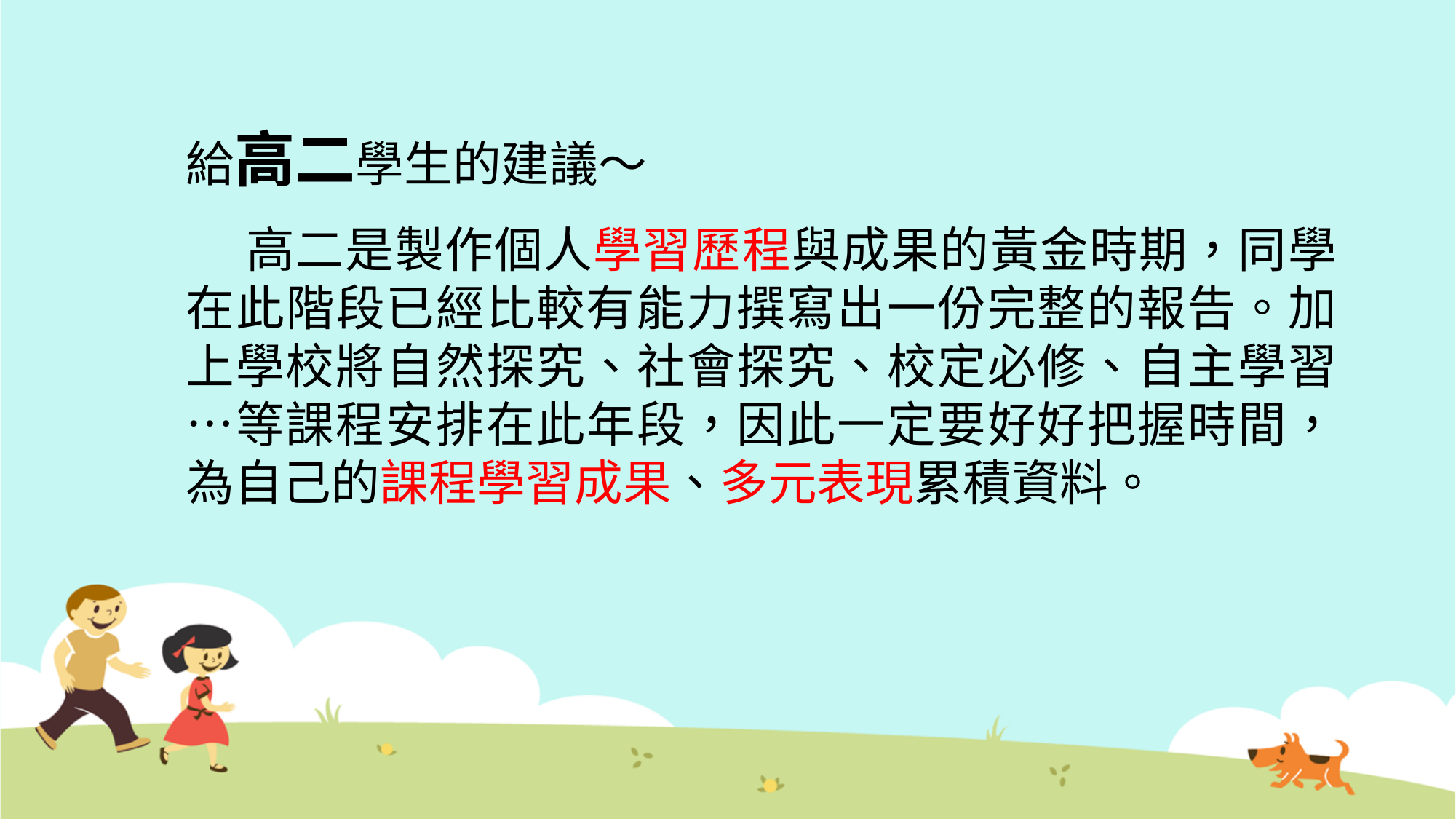

給高二學生的建議～
    高二是製作個人學習歷程與成果的黃金時期，同學在此階段已經比較有能力撰寫出一份完整的報告。加上學校將自然探究、社會探究、校定必修、自主學習…等課程安排在此年段，因此一定要好好把握時間，為自己的課程學習成果、多元表現累積資料。